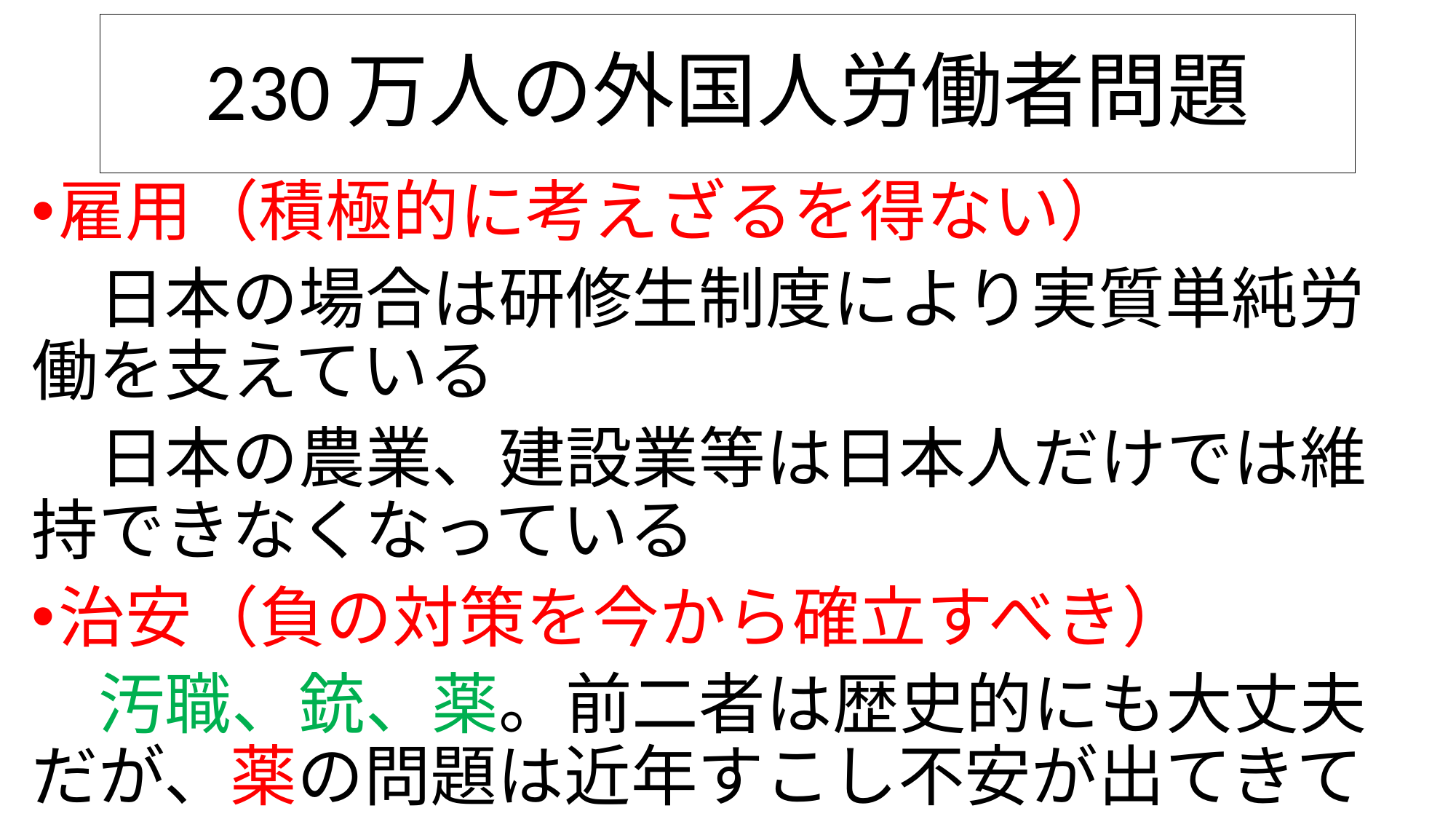

# 230万人の外国人労働者問題
雇用（積極的に考えざるを得ない）
　日本の場合は研修生制度により実質単純労働を支えている
　日本の農業、建設業等は日本人だけでは維持できなくなっている
治安（負の対策を今から確立すべき）
　汚職、銃、薬。前二者は歴史的にも大丈夫だが、薬の問題は近年すこし不安が出てきている。